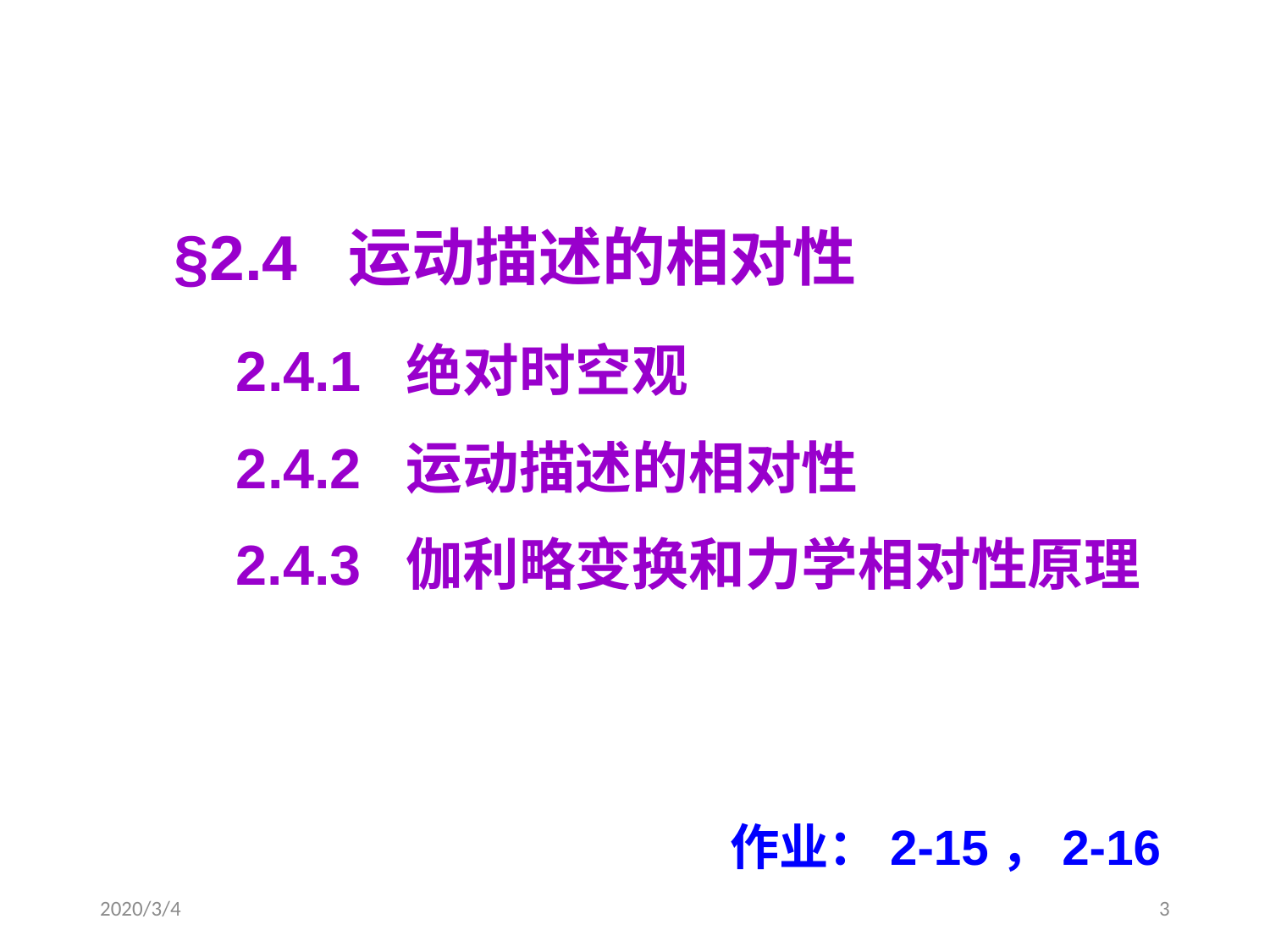

§2.4  运动描述的相对性
2.4.1  绝对时空观
2.4.2  运动描述的相对性
2.4.3  伽利略变换和力学相对性原理
作业：2-15，2-16
2020/3/4
3